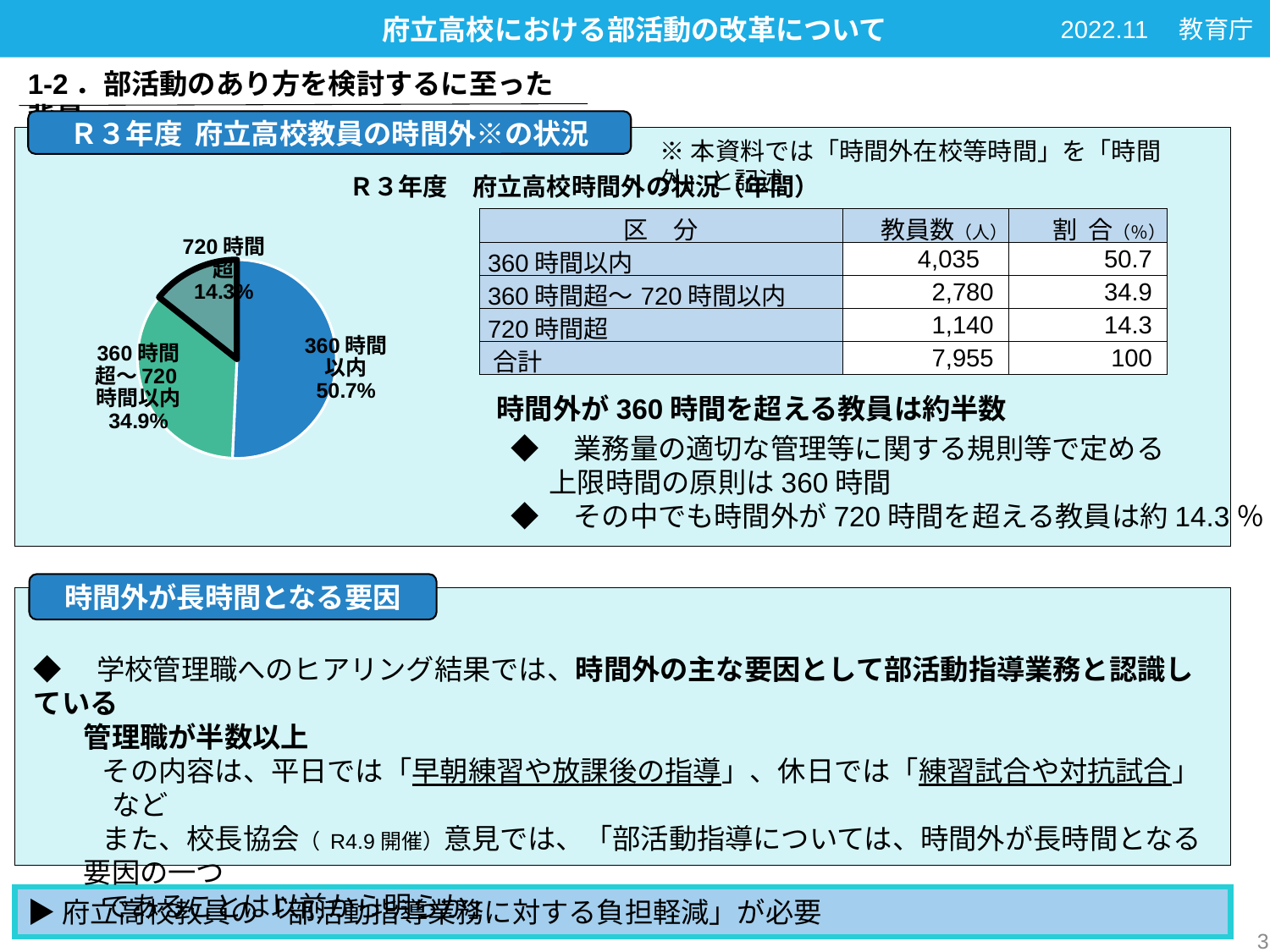

府立高校における部活動の改革について
2022.11　教育庁
1-2．部活動のあり方を検討するに至った背景
Ｒ３年度  府立高校教員の時間外※の状況

※本資料では「時間外在校等時間」を「時間外」と記述
Ｒ３年度　府立高校時間外の状況（年間）

[unsupported chart]

| 区　分 | 教員数（人） | 割 合（％） |
| --- | --- | --- |
| 360時間以内 | 4,035 | 50.7 |
| 360時間超～720時間以内 | 2,780 | 34.9 |
| 720時間超 | 1,140 | 14.3 |
| 合計 | 7,955 | 100 |
時間外が360時間を超える教員は約半数
◆　業務量の適切な管理等に関する規則等で定める
     上限時間の原則は360時間
◆　その中でも時間外が720時間を超える教員は約14.3％
時間外が長時間となる要因

◆　学校管理職へのヒアリング結果では、時間外の主な要因として部活動指導業務と認識している
管理職が半数以上
　　その内容は、平日では「早朝練習や放課後の指導」、休日では「練習試合や対抗試合」　など
　　また、校長協会（ R4.9開催）意見では、「部活動指導については、時間外が長時間となる要因の一つ
　　であることは以前から明らか」
4
▶府立高校教員の「部活動指導業務に対する負担軽減」が必要
3